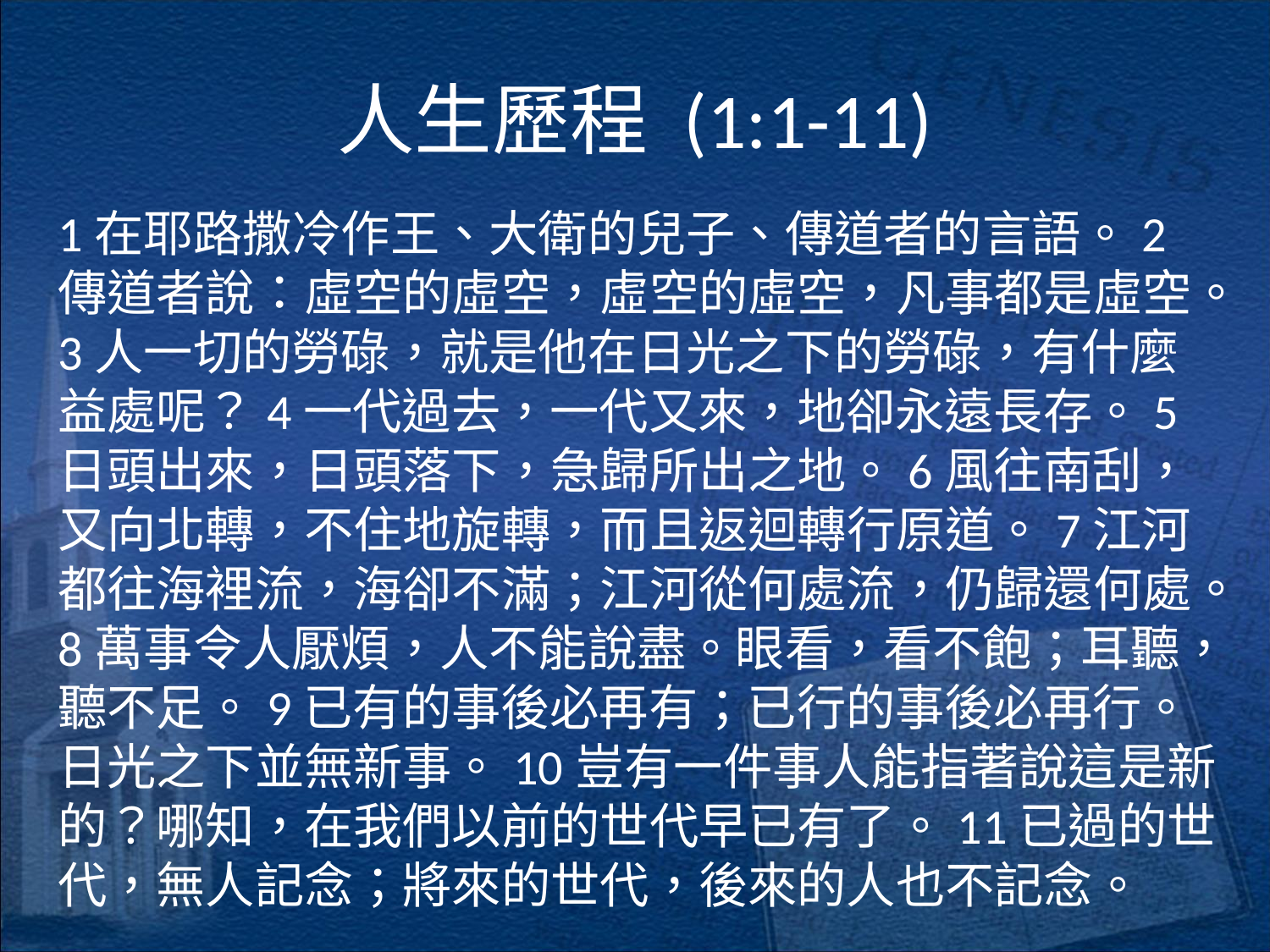

# 人生歷程 (1:1-11)
1在耶路撒冷作王、大衛的兒子、傳道者的言語。2傳道者說：虛空的虛空，虛空的虛空，凡事都是虛空。3人一切的勞碌，就是他在日光之下的勞碌，有什麼益處呢？4一代過去，一代又來，地卻永遠長存。5日頭出來，日頭落下，急歸所出之地。6風往南刮，又向北轉，不住地旋轉，而且返迴轉行原道。7江河都往海裡流，海卻不滿；江河從何處流，仍歸還何處。8萬事令人厭煩，人不能說盡。眼看，看不飽；耳聽，聽不足。9已有的事後必再有；已行的事後必再行。日光之下並無新事。10豈有一件事人能指著說這是新的？哪知，在我們以前的世代早已有了。11已過的世代，無人記念；將來的世代，後來的人也不記念。